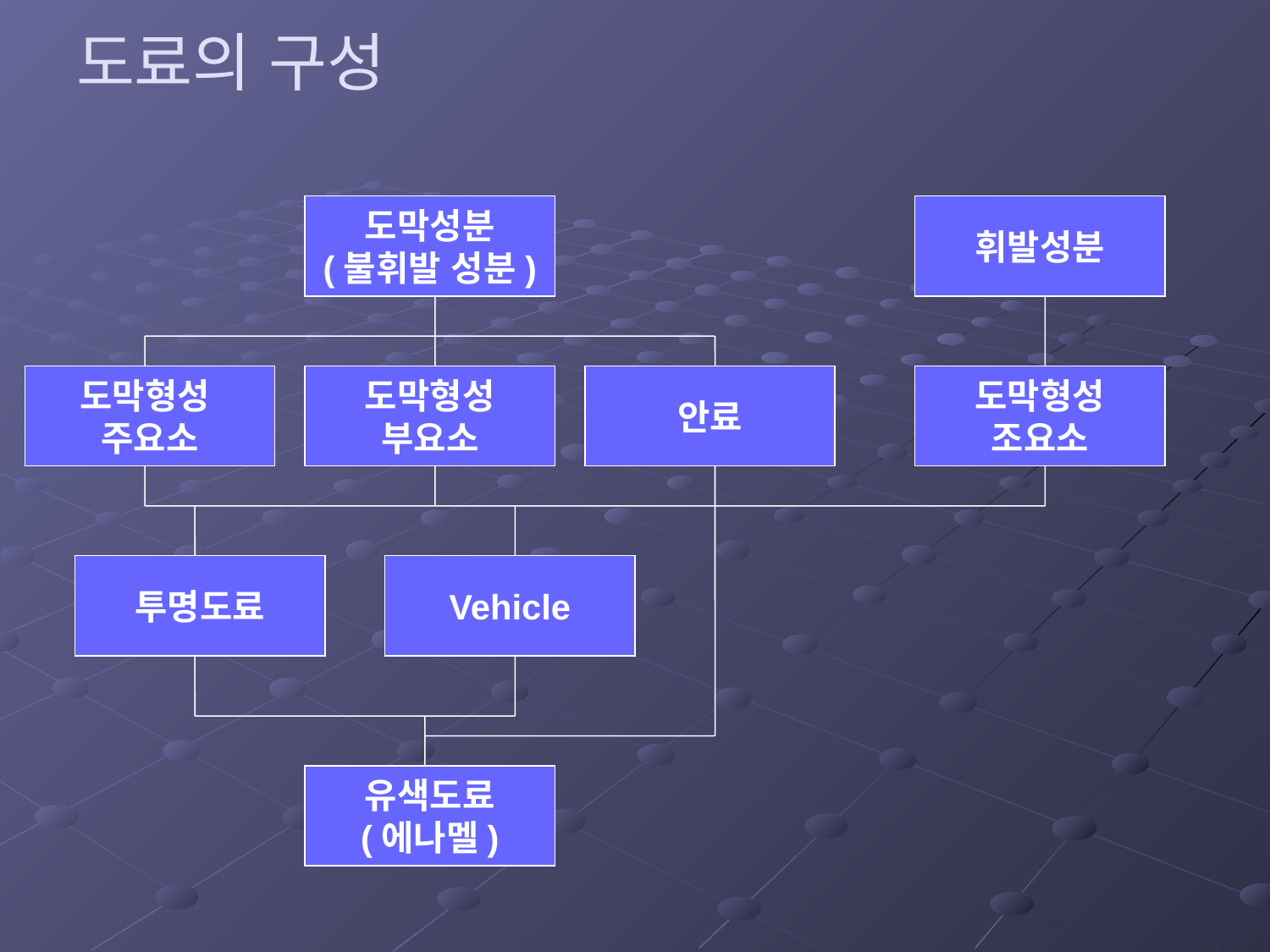

# 도료의 구성
도막성분
(불휘발 성분)
휘발성분

도막형성
주요소
도막형성
부요소
안료
도막형성
조요소

투명도료
Vehicle

유색도료
(에나멜)